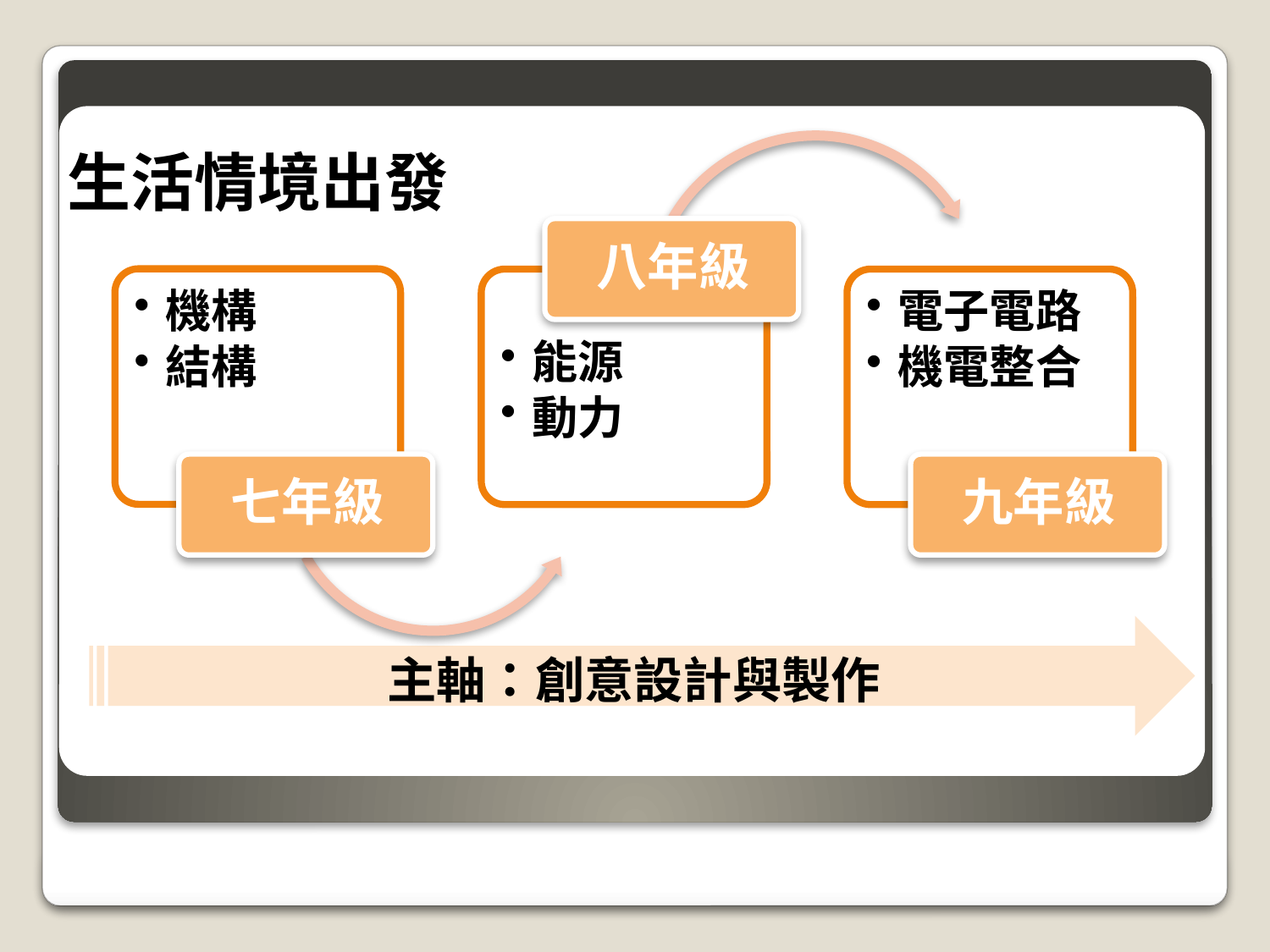

生活情境出發

主軸：創意設計與製作
機構
結構
七年級
能源
動力
八年級
電子電路
機電整合
九年級